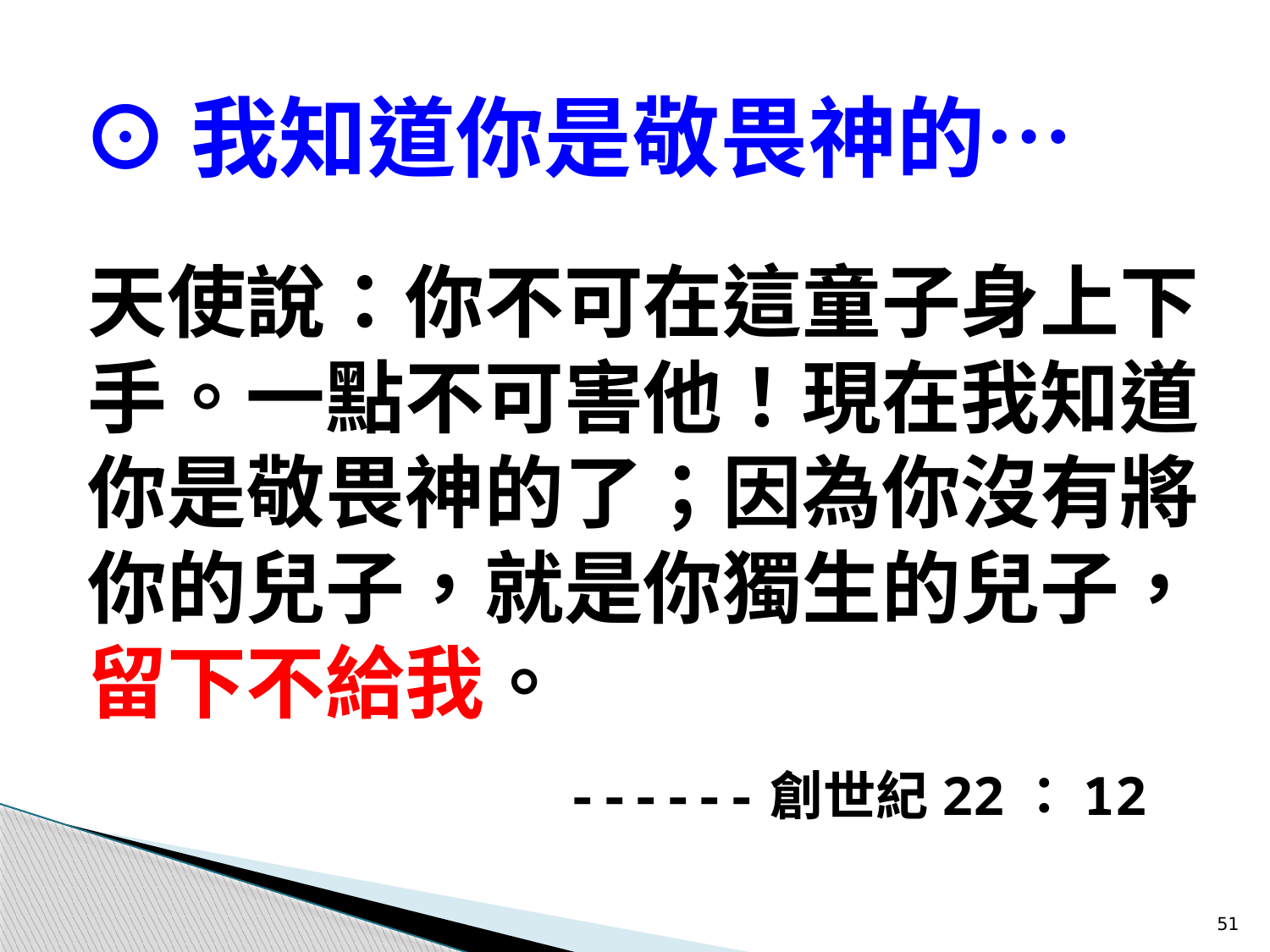

⊙我知道你是敬畏神的…
天使說：你不可在這童子身上下手。一點不可害他！現在我知道你是敬畏神的了；因為你沒有將你的兒子，就是你獨生的兒子，留下不給我。
------創世紀22：12
51